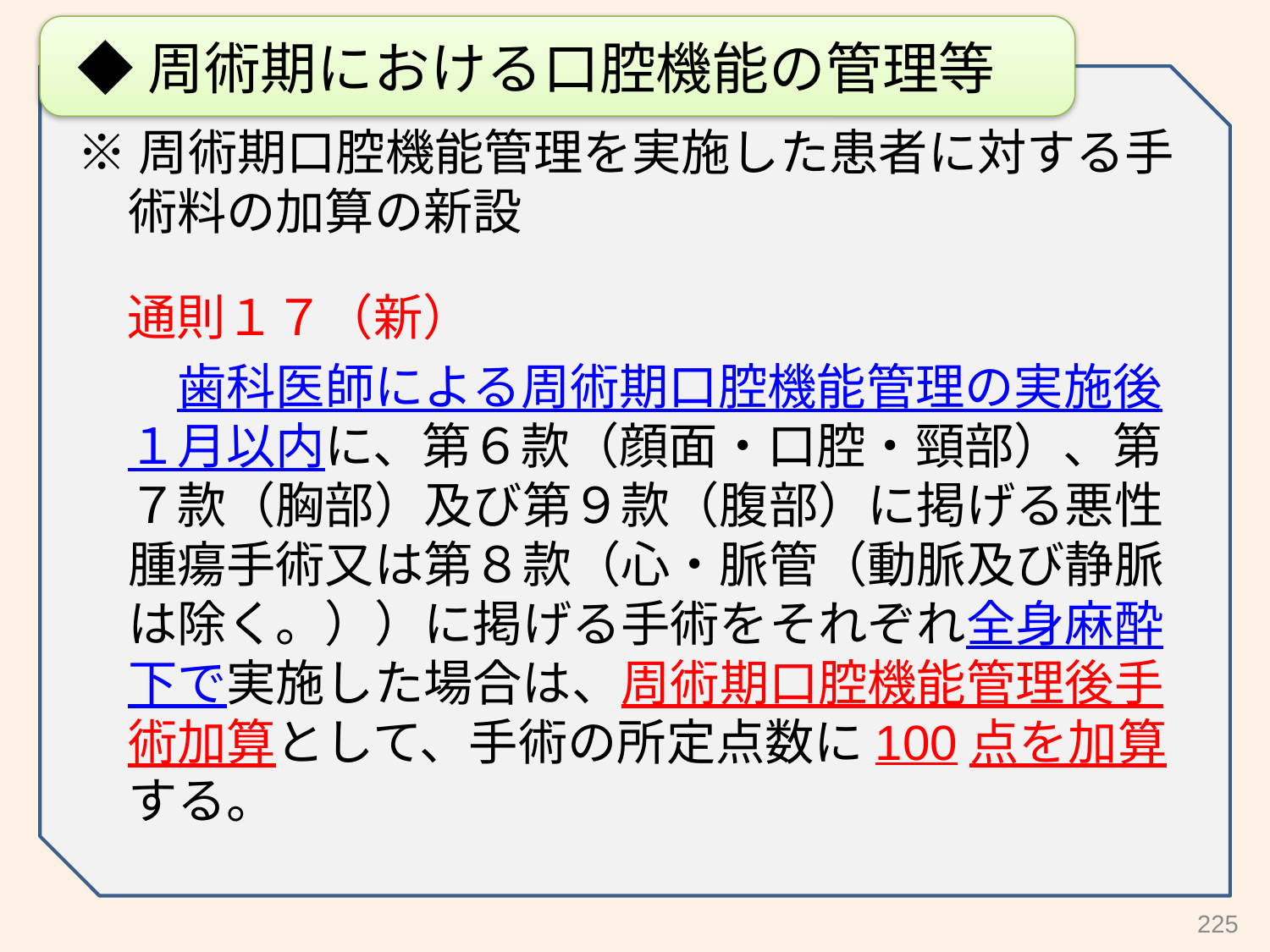

◆周術期における口腔機能の管理等
※周術期口腔機能管理を実施した患者に対する手術料の加算の新設

　通則１７（新）
　歯科医師による周術期口腔機能管理の実施後１月以内に、第６款（顔面・口腔・頸部）、第７款（胸部）及び第９款（腹部）に掲げる悪性腫瘍手術又は第８款（心・脈管（動脈及び静脈は除く。））に掲げる手術をそれぞれ全身麻酔下で実施した場合は、周術期口腔機能管理後手術加算として、手術の所定点数に100点を加算する。

225